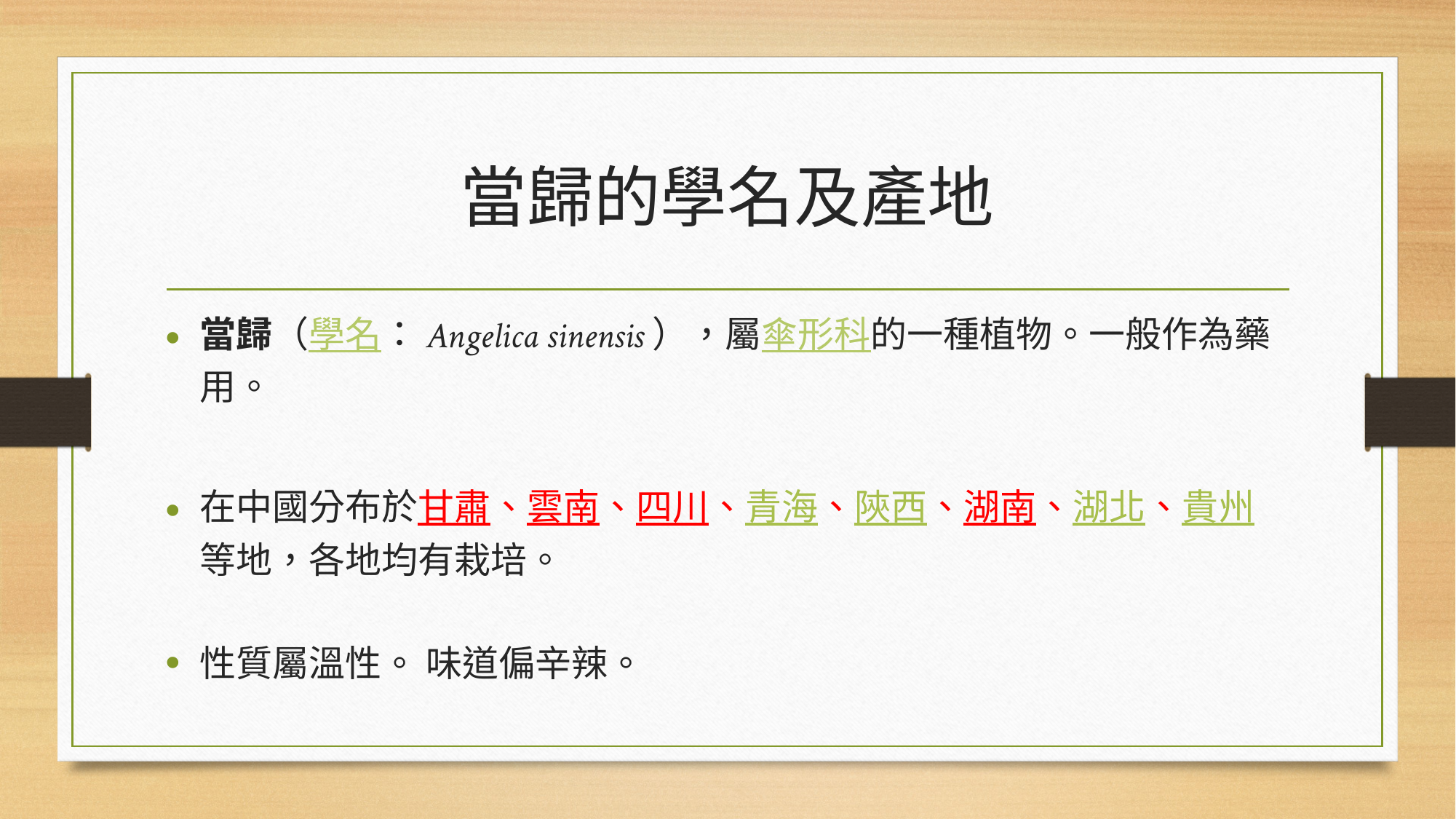

# 當歸的學名及產地
當歸（學名：Angelica sinensis），屬傘形科的一種植物。一般作為藥用。

在中國分布於甘肅、雲南、四川、青海、陝西、湖南、湖北、貴州等地，各地均有栽培。
性質屬溫性。 味道偏辛辣。